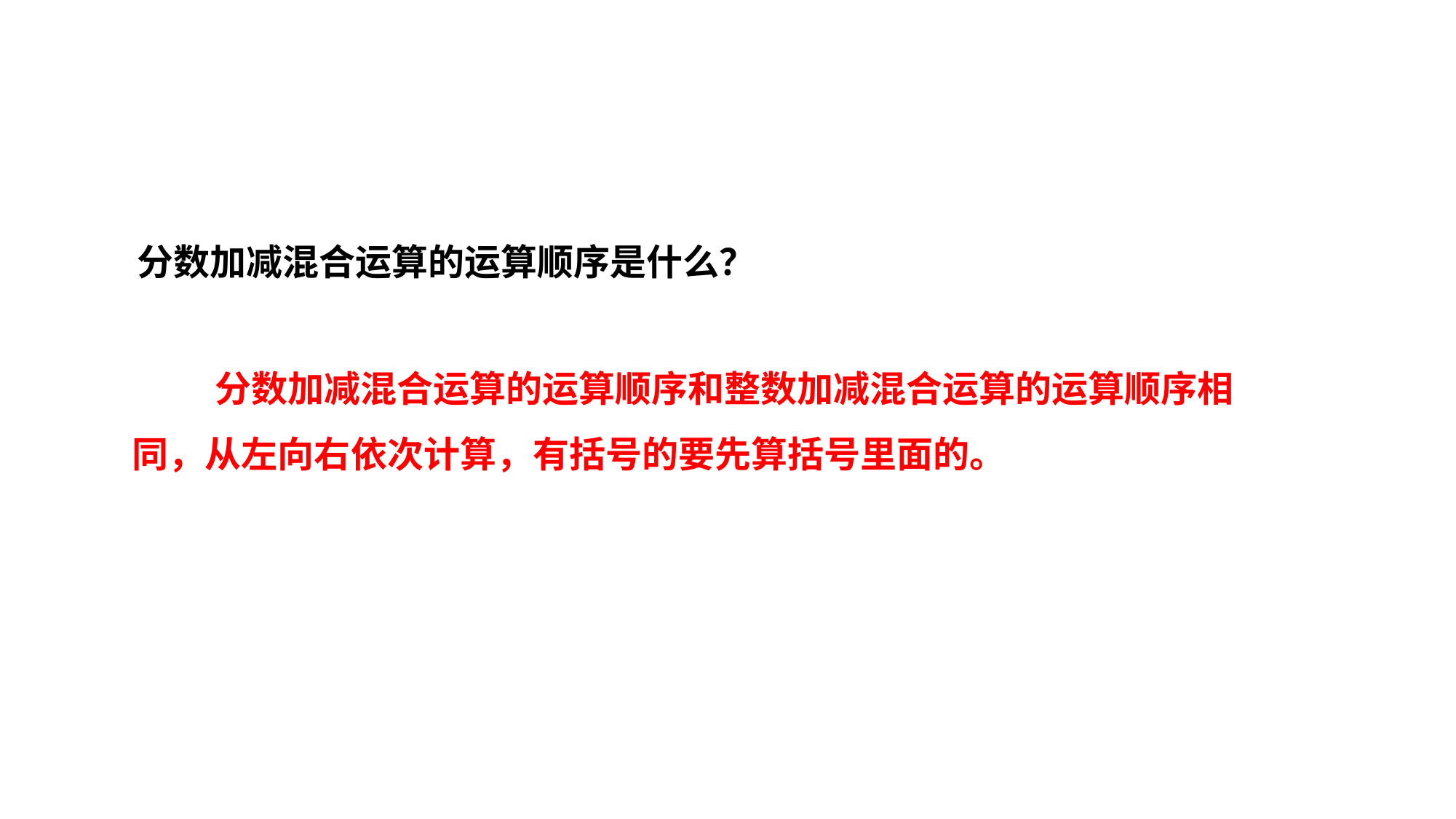

分数加减混合运算的运算顺序是什么？
         分数加减混合运算的运算顺序和整数加减混合运算的运算顺序相同，从左向右依次计算，有括号的要先算括号里面的。